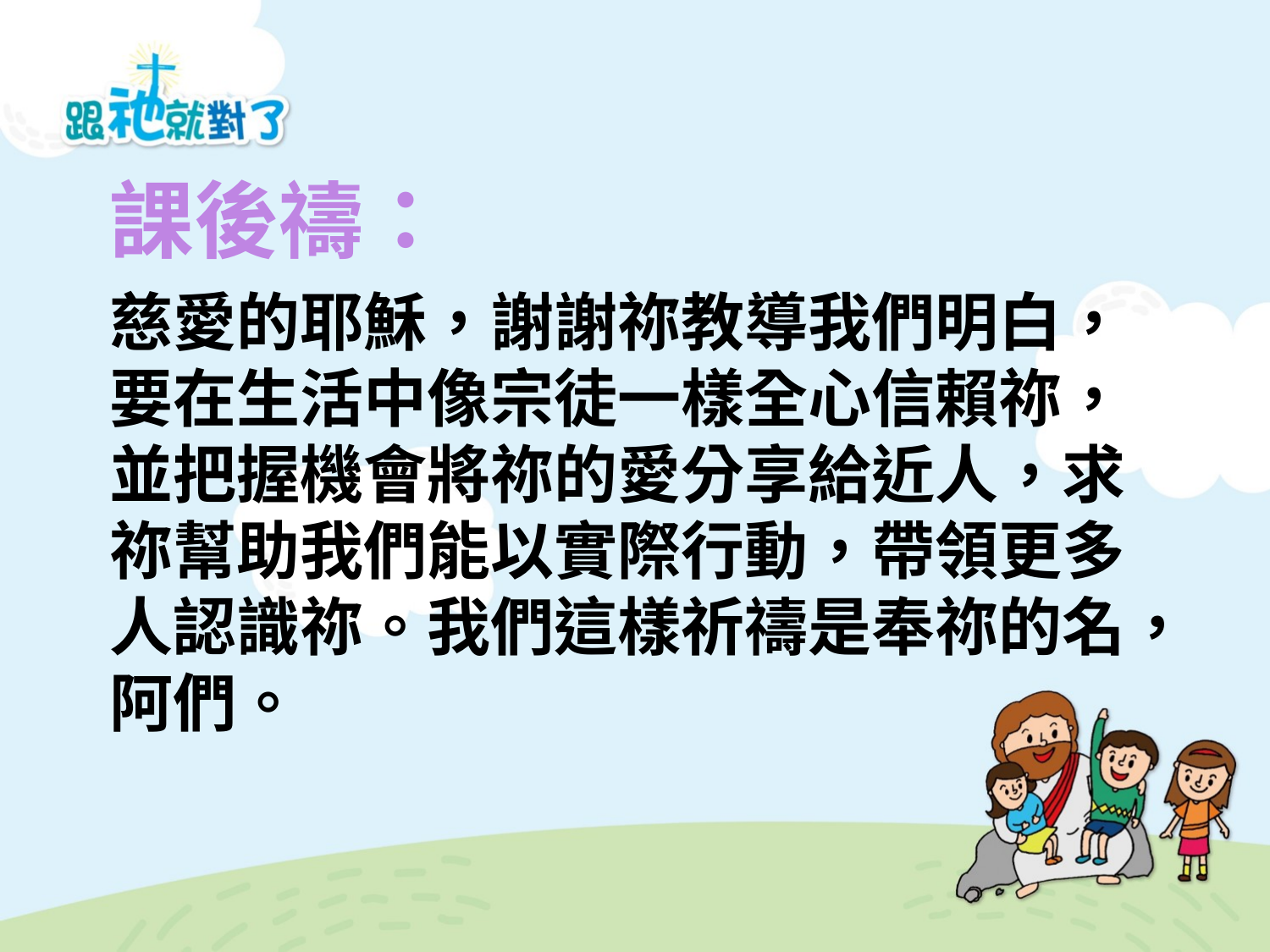

課後禱：
慈愛的耶穌，謝謝祢教導我們明白，要在生活中像宗徒一樣全心信賴祢，並把握機會將祢的愛分享給近人，求祢幫助我們能以實際行動，帶領更多人認識祢。我們這樣祈禱是奉祢的名，阿們。